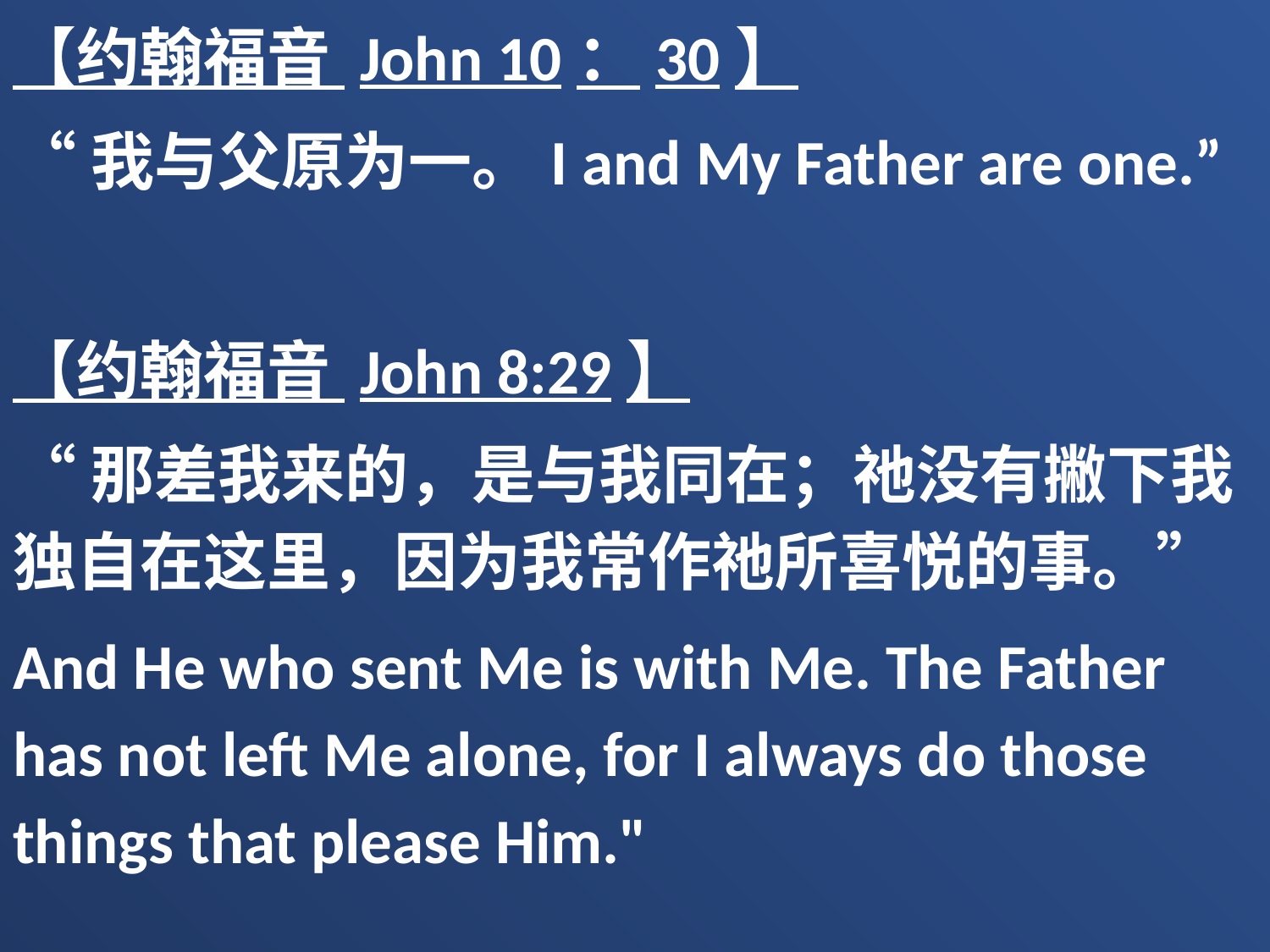

【约翰福音 John 10：30】
“我与父原为一。I and My Father are one.”

【约翰福音 John 8:29】
“那差我来的，是与我同在；祂没有撇下我独自在这里，因为我常作祂所喜悦的事。”
And He who sent Me is with Me. The Father has not left Me alone, for I always do those things that please Him."